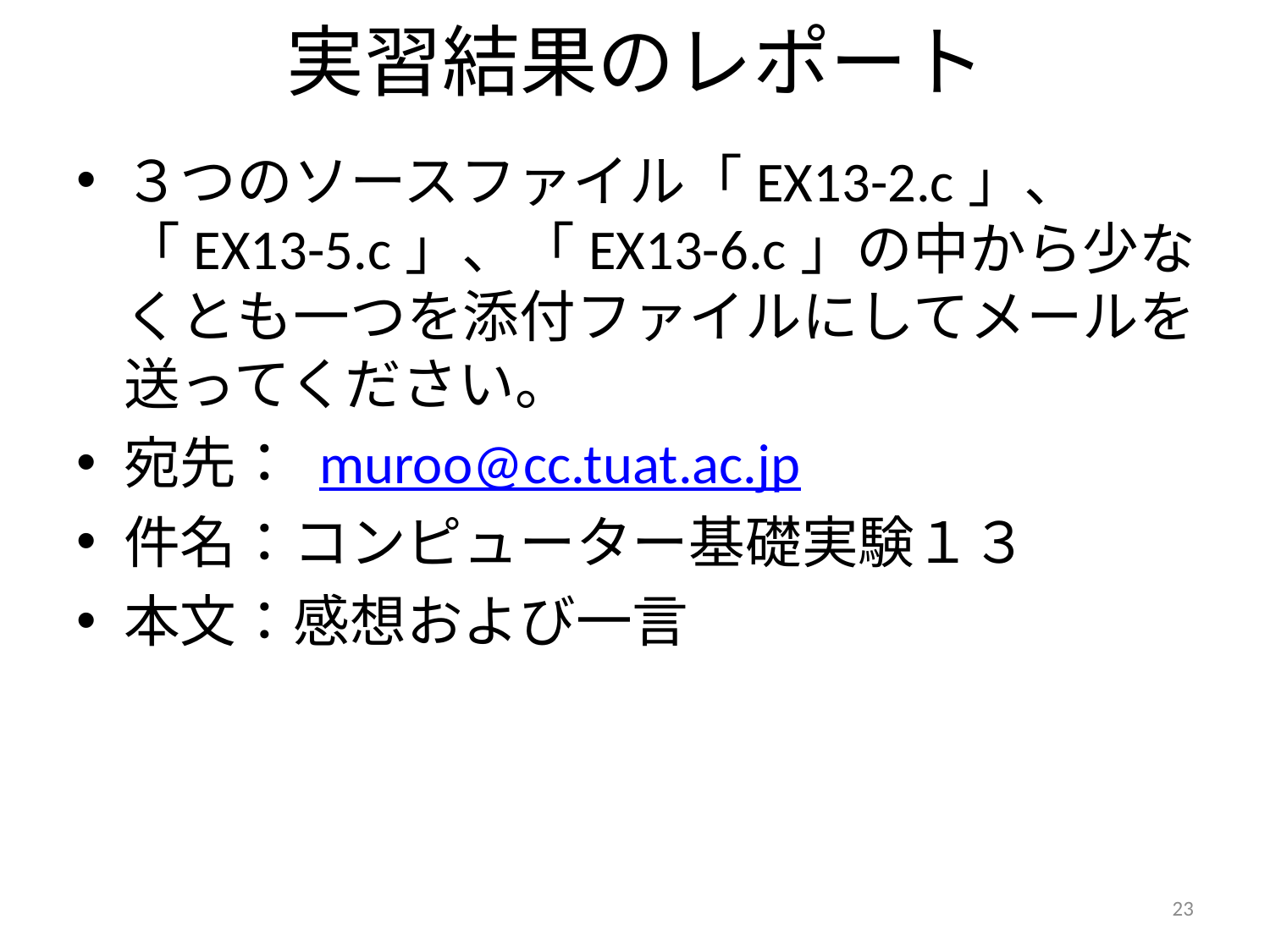

# 実習結果のレポート
３つのソースファイル「EX13-2.c」、「EX13-5.c」、「EX13-6.c」の中から少なくとも一つを添付ファイルにしてメールを送ってください。
宛先： muroo@cc.tuat.ac.jp
件名：コンピューター基礎実験１３
本文：感想および一言
23